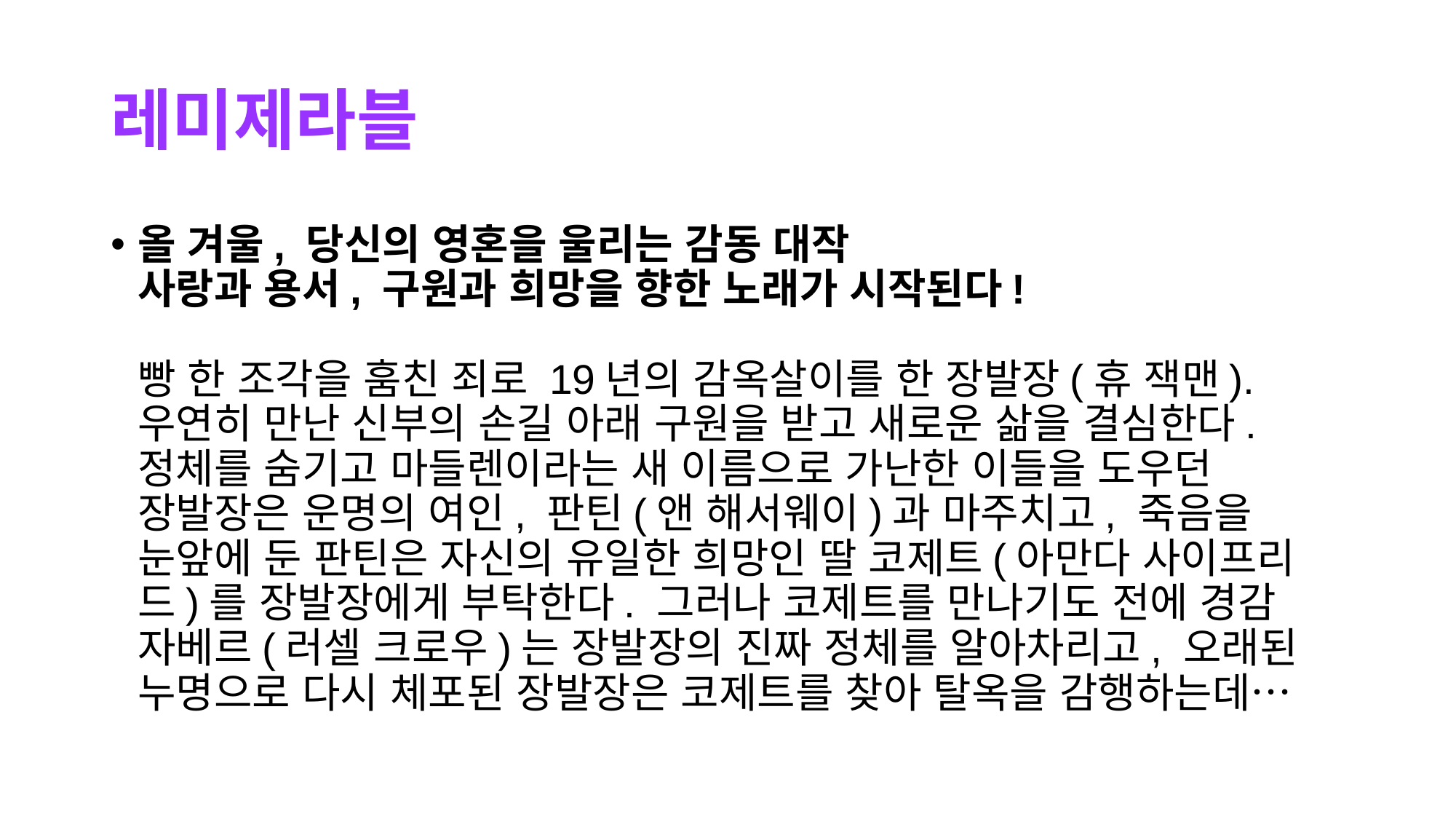

# 레미제라블
올 겨울, 당신의 영혼을 울리는 감동 대작
사랑과 용서, 구원과 희망을 향한 노래가 시작된다!
빵 한 조각을 훔친 죄로 19년의 감옥살이를 한 장발장(휴 잭맨). 우연히 만난 신부의 손길 아래 구원을 받고 새로운 삶을 결심한다. 정체를 숨기고 마들렌이라는 새 이름으로 가난한 이들을 도우던 장발장은 운명의 여인, 판틴(앤 해서웨이)과 마주치고, 죽음을 눈앞에 둔 판틴은 자신의 유일한 희망인 딸 코제트(아만다 사이프리드)를 장발장에게 부탁한다. 그러나 코제트를 만나기도 전에 경감 자베르(러셀 크로우)는 장발장의 진짜 정체를 알아차리고, 오래된 누명으로 다시 체포된 장발장은 코제트를 찾아 탈옥을 감행하는데…